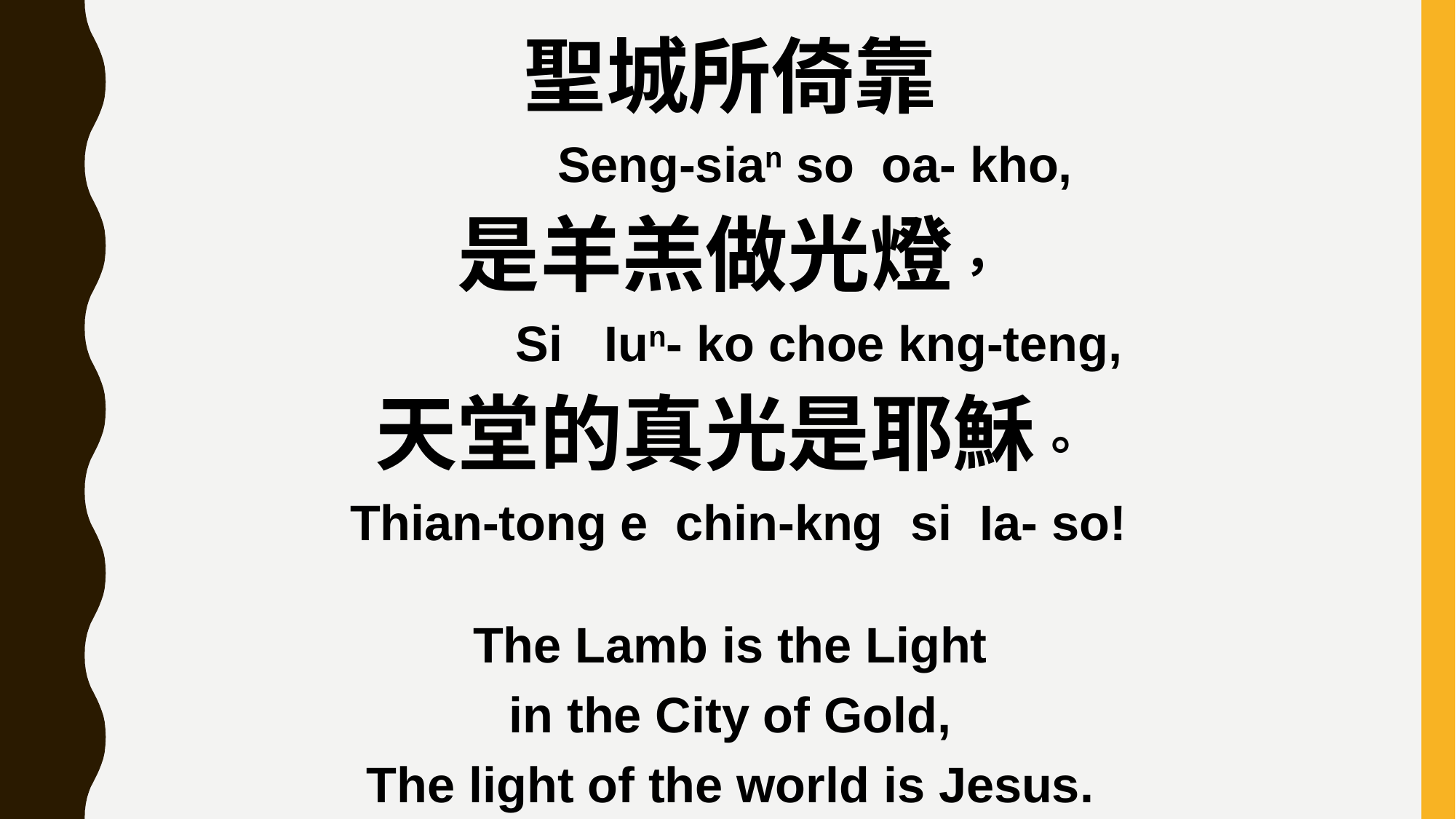

聖城所倚靠
                          Seng-sian so  oa- kho,
是羊羔做光燈，
                       Si   Iun- ko choe kng-teng,
天堂的真光是耶穌。
           Thian-tong e  chin-kng  si  Ia- so!

The Lamb is the Light
in the City of Gold,
The light of the world is Jesus.